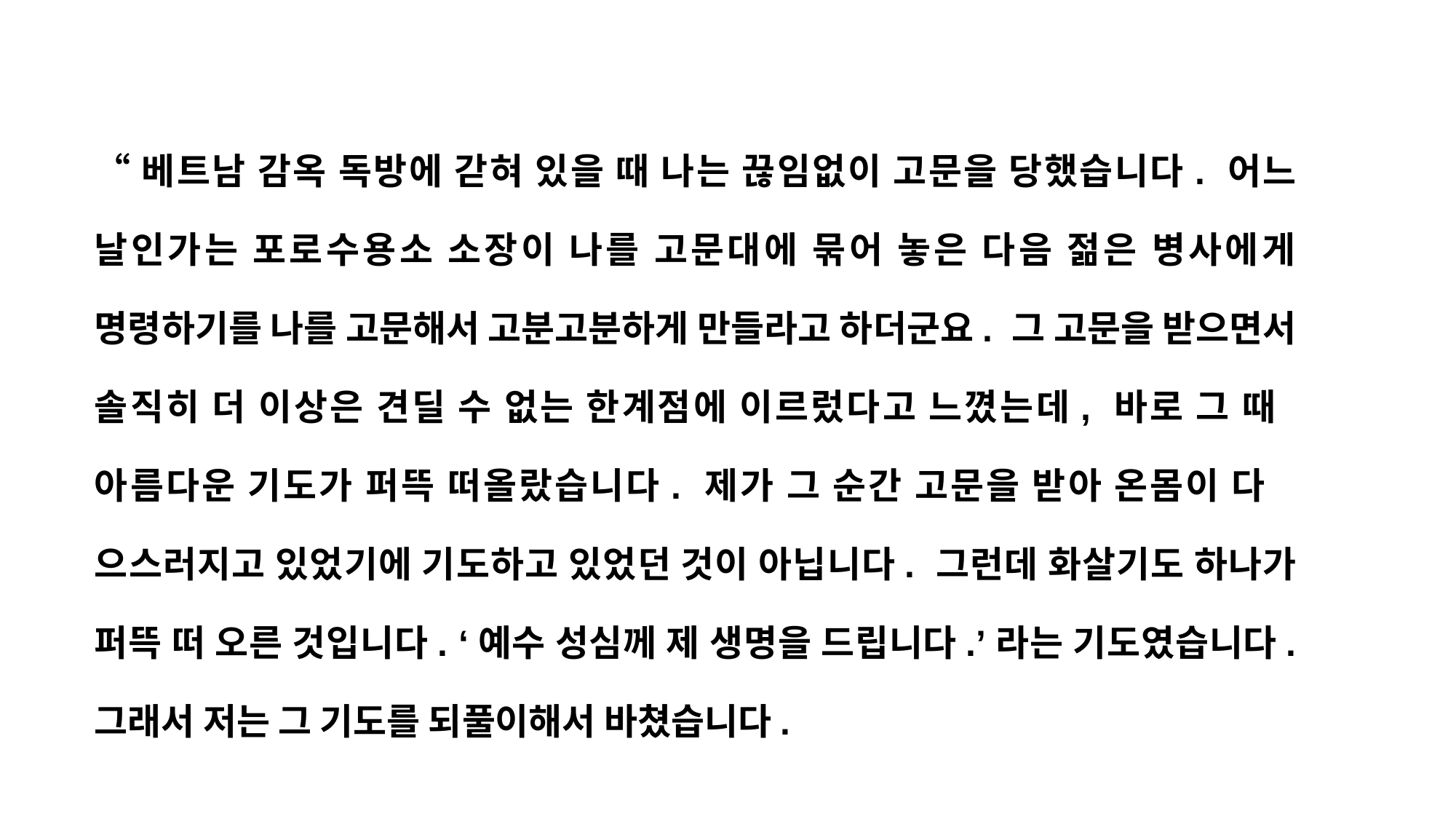

“베트남 감옥 독방에 갇혀 있을 때 나는 끊임없이 고문을 당했습니다. 어느 날인가는 포로수용소 소장이 나를 고문대에 묶어 놓은 다음 젊은 병사에게 명령하기를 나를 고문해서 고분고분하게 만들라고 하더군요. 그 고문을 받으면서 솔직히 더 이상은 견딜 수 없는 한계점에 이르렀다고 느꼈는데, 바로 그 때   아름다운 기도가 퍼뜩 떠올랐습니다. 제가 그 순간 고문을 받아 온몸이 다    으스러지고 있었기에 기도하고 있었던 것이 아닙니다. 그런데 화살기도 하나가 퍼뜩 떠 오른 것입니다. ‘예수 성심께 제 생명을 드립니다.’라는 기도였습니다. 그래서 저는 그 기도를 되풀이해서 바쳤습니다.